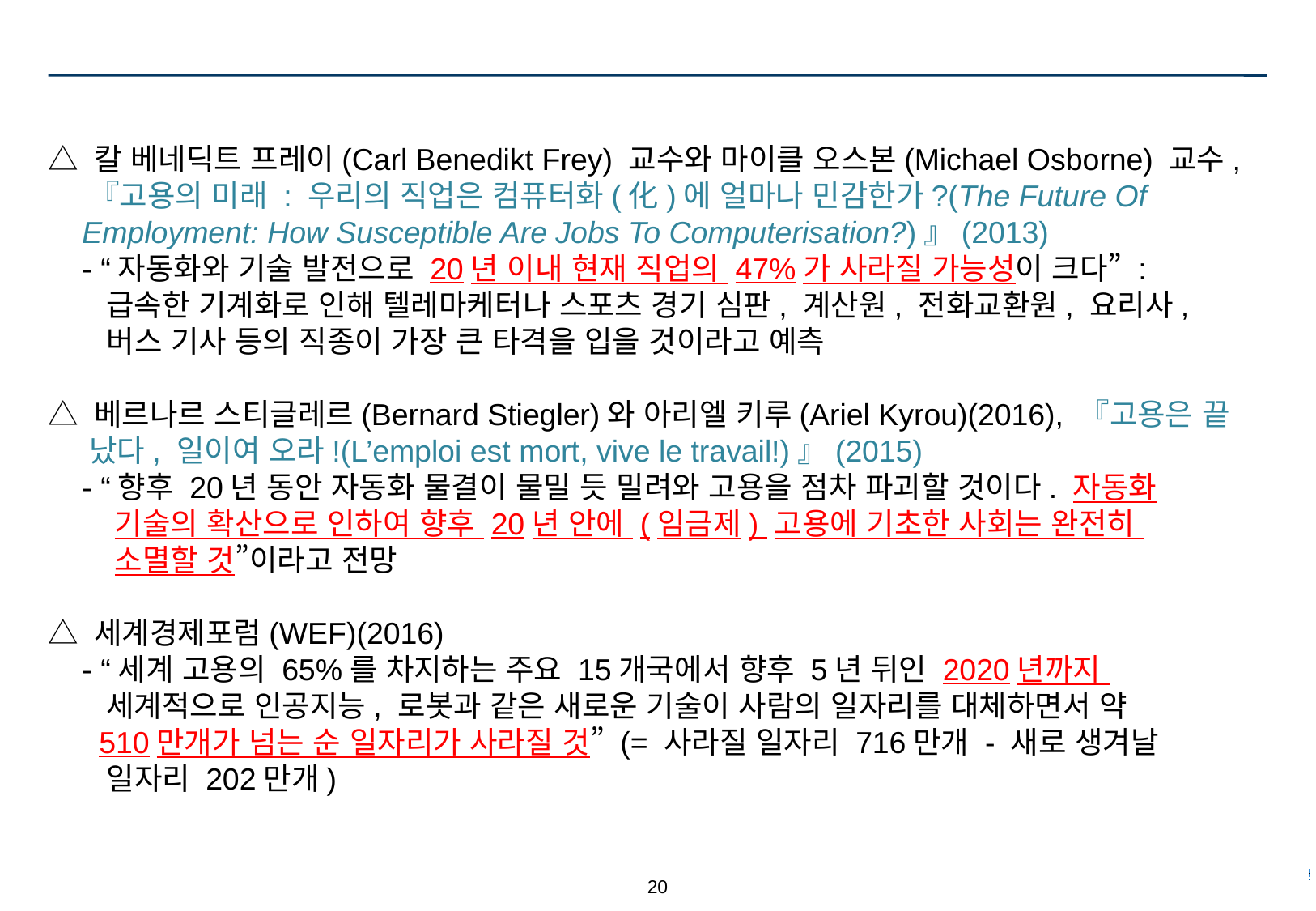

△ 칼 베네딕트 프레이(Carl Benedikt Frey) 교수와 마이클 오스본(Michael Osborne) 교수,
    『고용의 미래 : 우리의 직업은 컴퓨터화(化)에 얼마나 민감한가?(The Future Of
    Employment: How Susceptible Are Jobs To Computerisation?)』(2013)
    - “자동화와 기술 발전으로 20년 이내 현재 직업의 47%가 사라질 가능성이 크다” :
      급속한 기계화로 인해 텔레마케터나 스포츠 경기 심판, 계산원, 전화교환원, 요리사,
      버스 기사 등의 직종이 가장 큰 타격을 입을 것이라고 예측

△ 베르나르 스티글레르(Bernard Stiegler)와 아리엘 키루(Ariel Kyrou)(2016), 『고용은 끝
    났다, 일이여 오라!(L’emploi est mort, vive le travail!)』(2015)
    - “향후 20년 동안 자동화 물결이 물밀 듯 밀려와 고용을 점차 파괴할 것이다. 자동화
       기술의 확산으로 인하여 향후 20년 안에 (임금제) 고용에 기초한 사회는 완전히
       소멸할 것”이라고 전망

△ 세계경제포럼(WEF)(2016)
    - “세계 고용의 65%를 차지하는 주요 15개국에서 향후 5년 뒤인 2020년까지
      세계적으로 인공지능, 로봇과 같은 새로운 기술이 사람의 일자리를 대체하면서 약
      510만개가 넘는 순 일자리가 사라질 것” (= 사라질 일자리 716만개 - 새로 생겨날
      일자리 202만개)